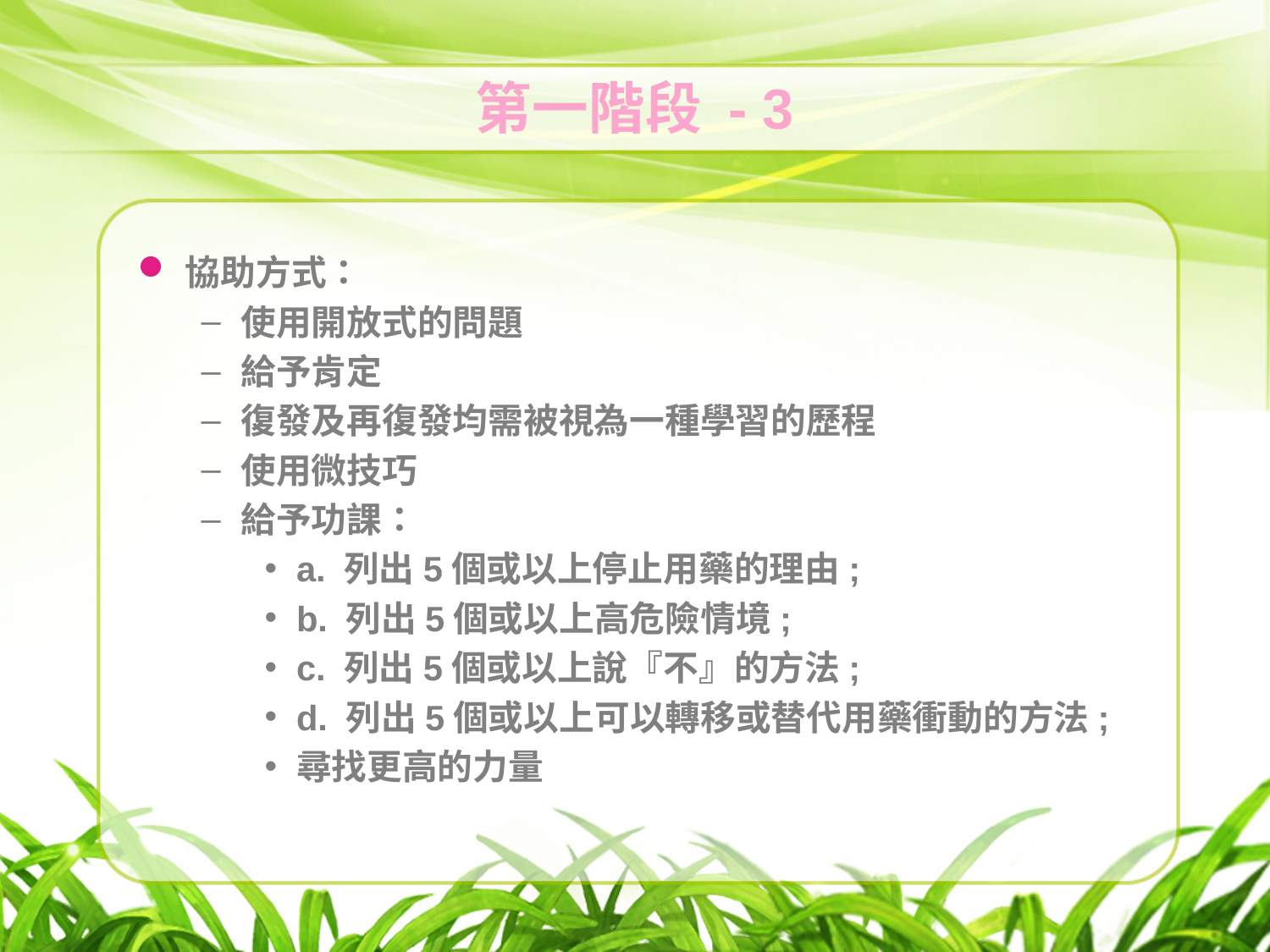

第一階段 - 3
協助方式：
使用開放式的問題
給予肯定
復發及再復發均需被視為一種學習的歷程
使用微技巧
給予功課：
a. 列出5個或以上停止用藥的理由;
b. 列出5個或以上高危險情境;
c. 列出5個或以上說『不』的方法;
d. 列出5個或以上可以轉移或替代用藥衝動的方法;
尋找更高的力量